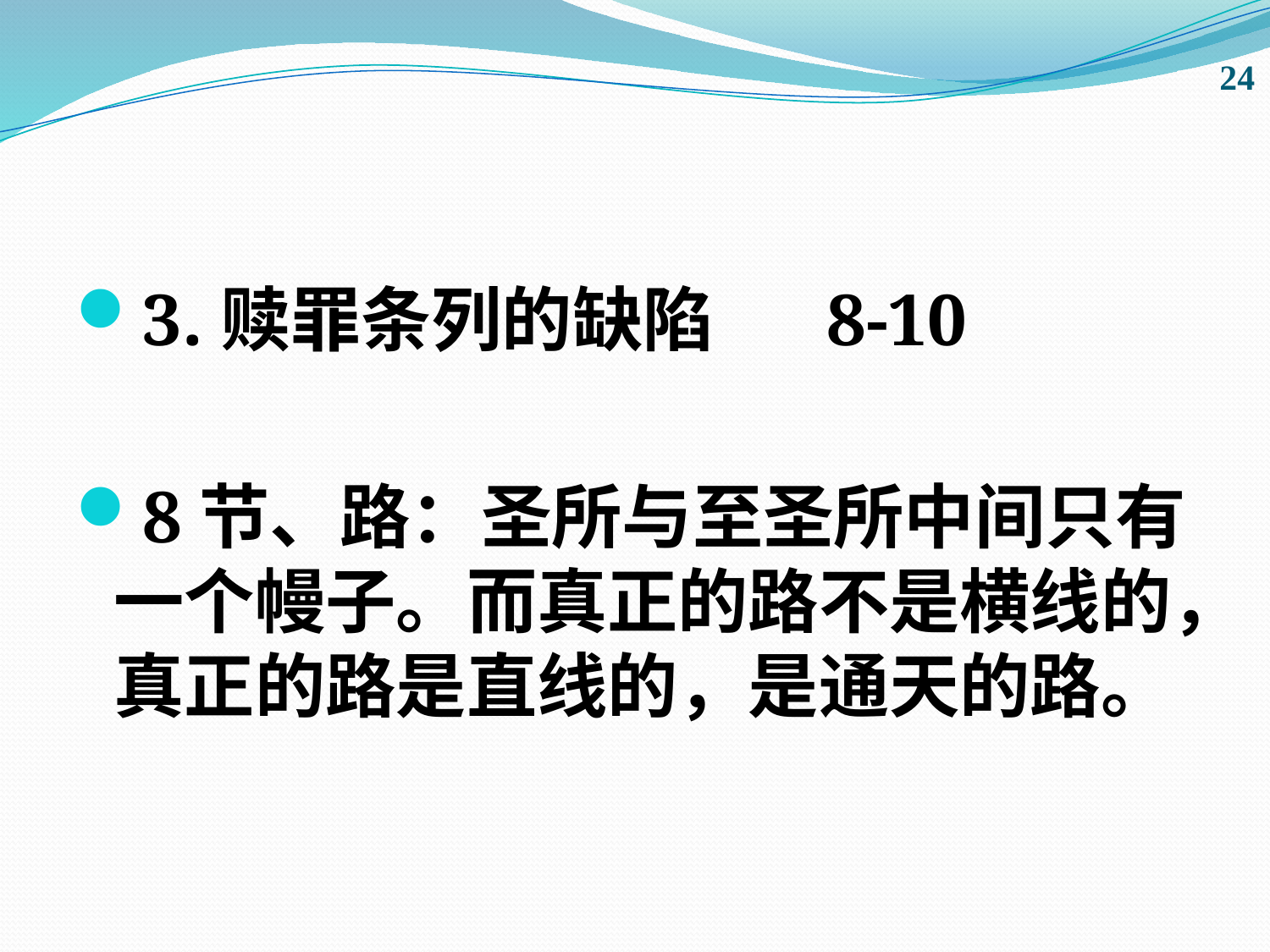

24
#
3.赎罪条列的缺陷      8-10

8节、路：圣所与至圣所中间只有一个幔子。而真正的路不是横线的，真正的路是直线的，是通天的路。